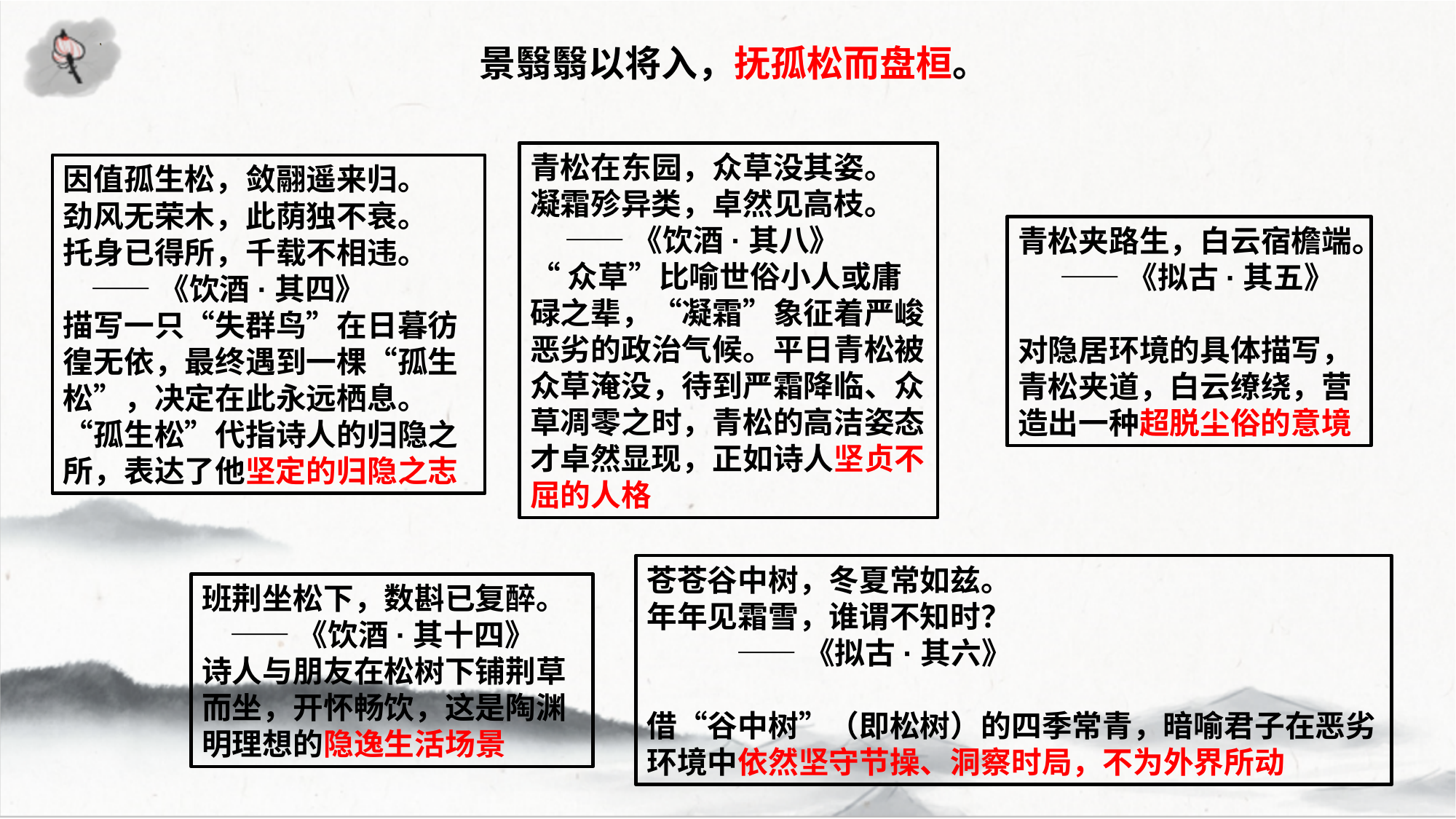

景翳翳以将入，抚孤松而盘桓。
青松在东园，众草没其姿。
凝霜殄异类，卓然见高枝。
     ——《饮酒·其八》
“众草”比喻世俗小人或庸碌之辈，“凝霜”象征着严峻恶劣的政治气候。平日青松被众草淹没，待到严霜降临、众草凋零之时，青松的高洁姿态才卓然显现，正如诗人坚贞不屈的人格
因值孤生松，敛翮遥来归。
劲风无荣木，此荫独不衰。
托身已得所，千载不相违。
    ——《饮酒·其四》
描写一只“失群鸟”在日暮彷徨无依，最终遇到一棵“孤生松”，决定在此永远栖息。“孤生松”代指诗人的归隐之所，表达了他坚定的归隐之志
青松夹路生，白云宿檐端。
      ——《拟古·其五》

对隐居环境的具体描写，青松夹道，白云缭绕，营造出一种超脱尘俗的意境
苍苍谷中树，冬夏常如兹。
年年见霜雪，谁谓不知时？
             ——《拟古·其六》

借“谷中树”（即松树）的四季常青，暗喻君子在恶劣环境中依然坚守节操、洞察时局，不为外界所动
班荆坐松下，数斟已复醉。
    ——《饮酒·其十四》
诗人与朋友在松树下铺荆草而坐，开怀畅饮，这是陶渊明理想的隐逸生活场景